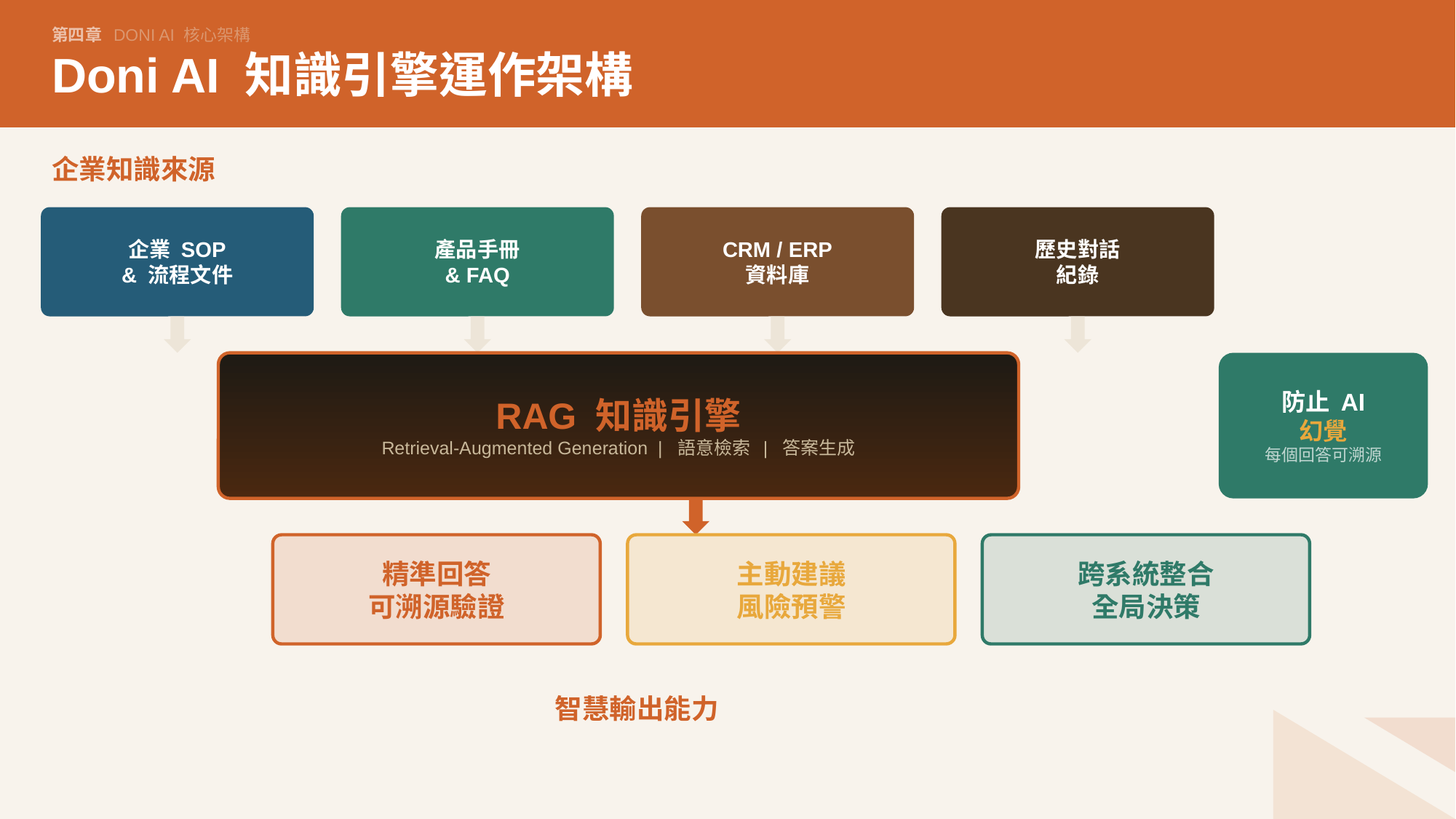

第四章  DONI AI 核心架構
Doni AI 知識引擎運作架構
企業知識來源
企業 SOP
& 流程文件
產品手冊
& FAQ
CRM / ERP
資料庫
歷史對話
紀錄

RAG 知識引擎
Retrieval-Augmented Generation  |  語意檢索  |  答案生成
防止 AI
幻覺
每個回答可溯源

精準回答
可溯源驗證
主動建議
風險預警
跨系統整合
全局決策
智慧輸出能力